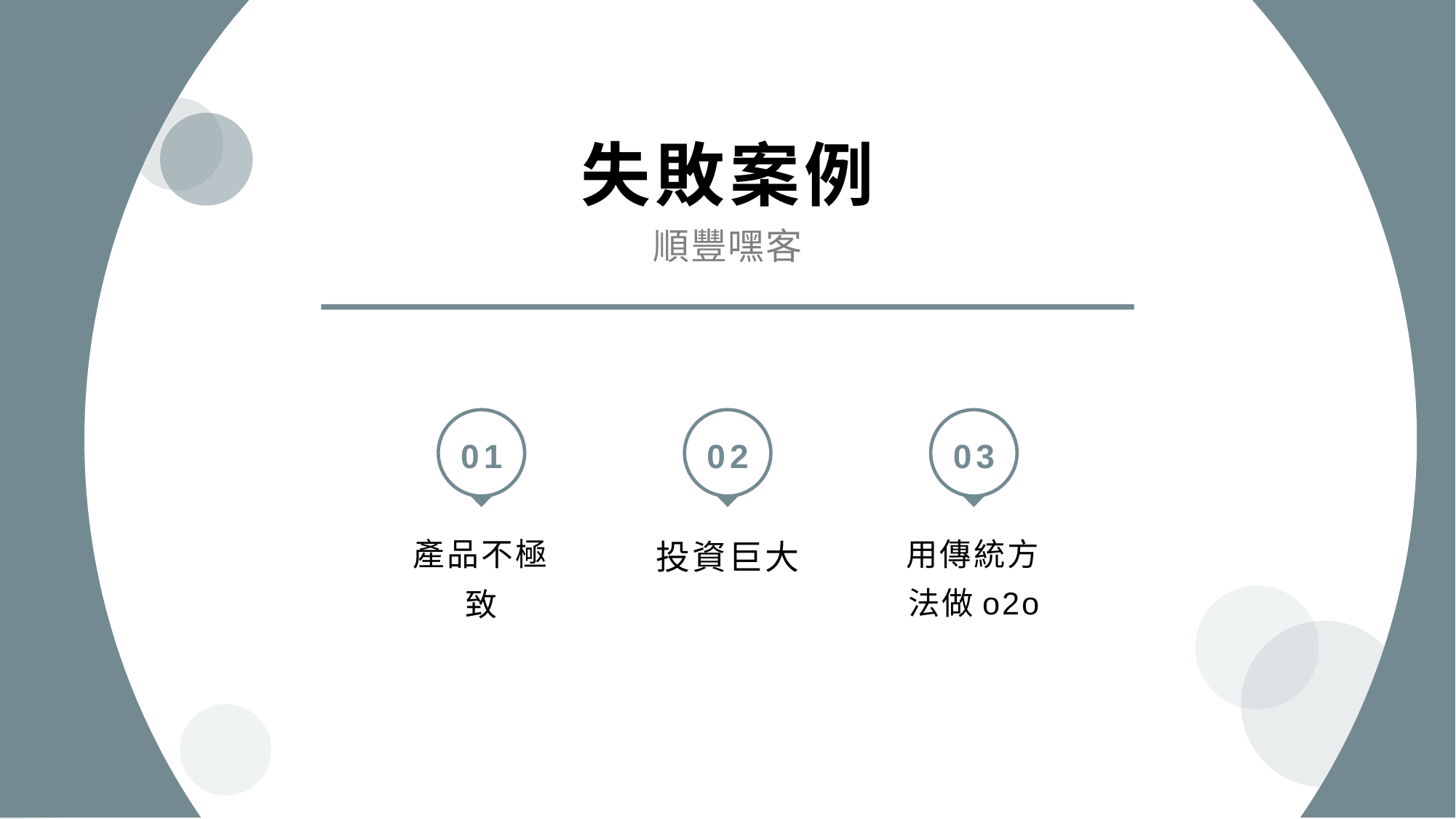

失敗案例
順豐嘿客

01
02
03

產品不極致
投資巨大
用傳統方法做o2o